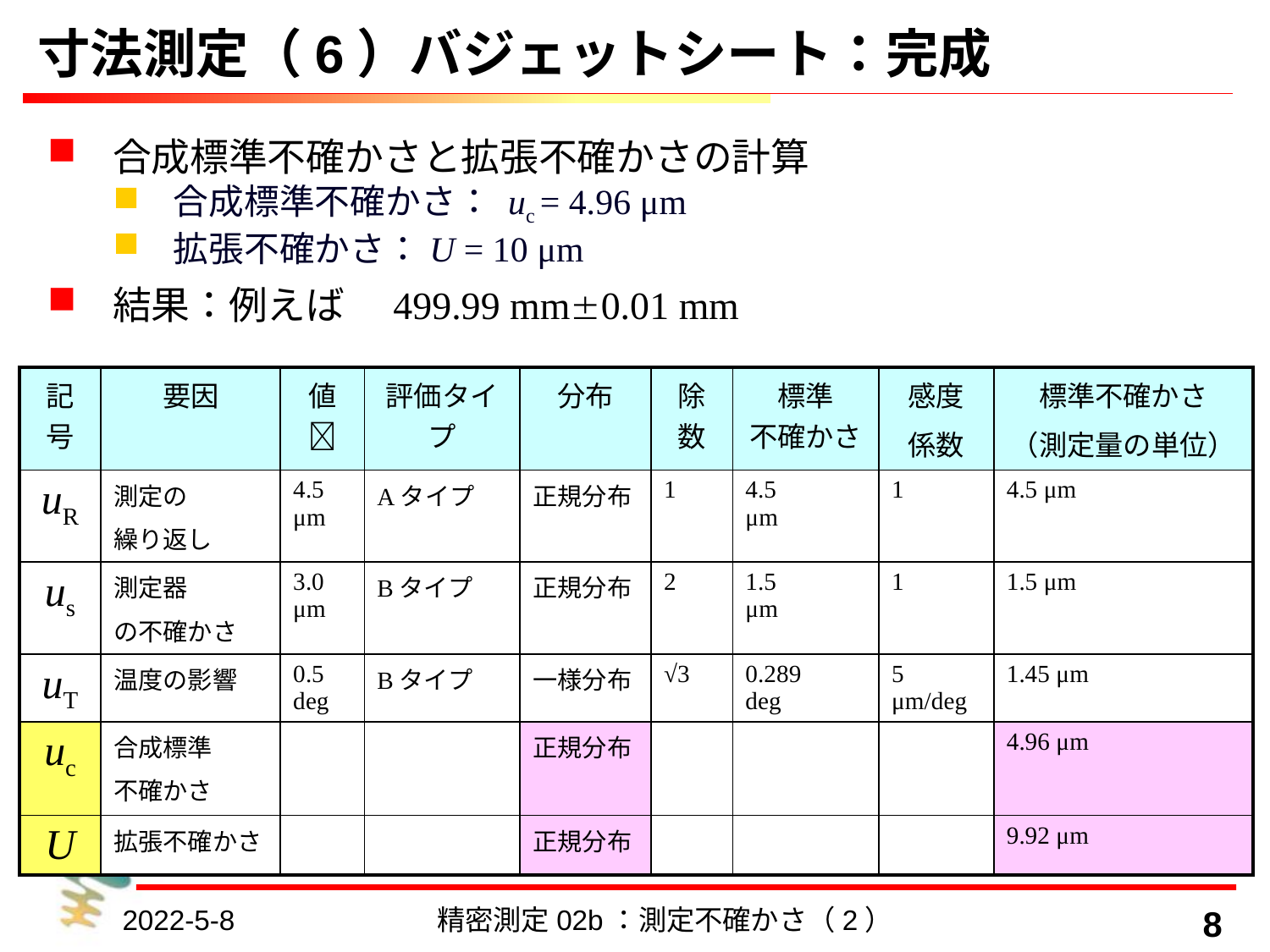

# 寸法測定（6）バジェットシート：完成
合成標準不確かさと拡張不確かさの計算
合成標準不確かさ： uc = 4.96 μm
拡張不確かさ：U = 10 μm
結果：例えば　499.99 mm±0.01 mm

| 記号 | 要因 | 値 ± | 評価タイプ | 分布 | 除数 | 標準 不確かさ | 感度 係数 | 標準不確かさ （測定量の単位） |
| --- | --- | --- | --- | --- | --- | --- | --- | --- |
| uR | 測定の 繰り返し | 4.5 μm | Aタイプ | 正規分布 | 1 | 4.5 μm | 1 | 4.5 μm |
| us | 測定器 の不確かさ | 3.0 μm | Bタイプ | 正規分布 | 2 | 1.5 μm | 1 | 1.5 μm |
| uT | 温度の影響 | 0.5 deg | Bタイプ | 一様分布 | √3 | 0.289 deg | 5 μm/deg | 1.45 μm |
| uc | 合成標準 不確かさ |  |  | 正規分布 |  |  |  | 4.96 μm |
| U | 拡張不確かさ |  |  | 正規分布 |  |  |  | 9.92 μm |
2022-5-8
精密測定02b：測定不確かさ（2）
8